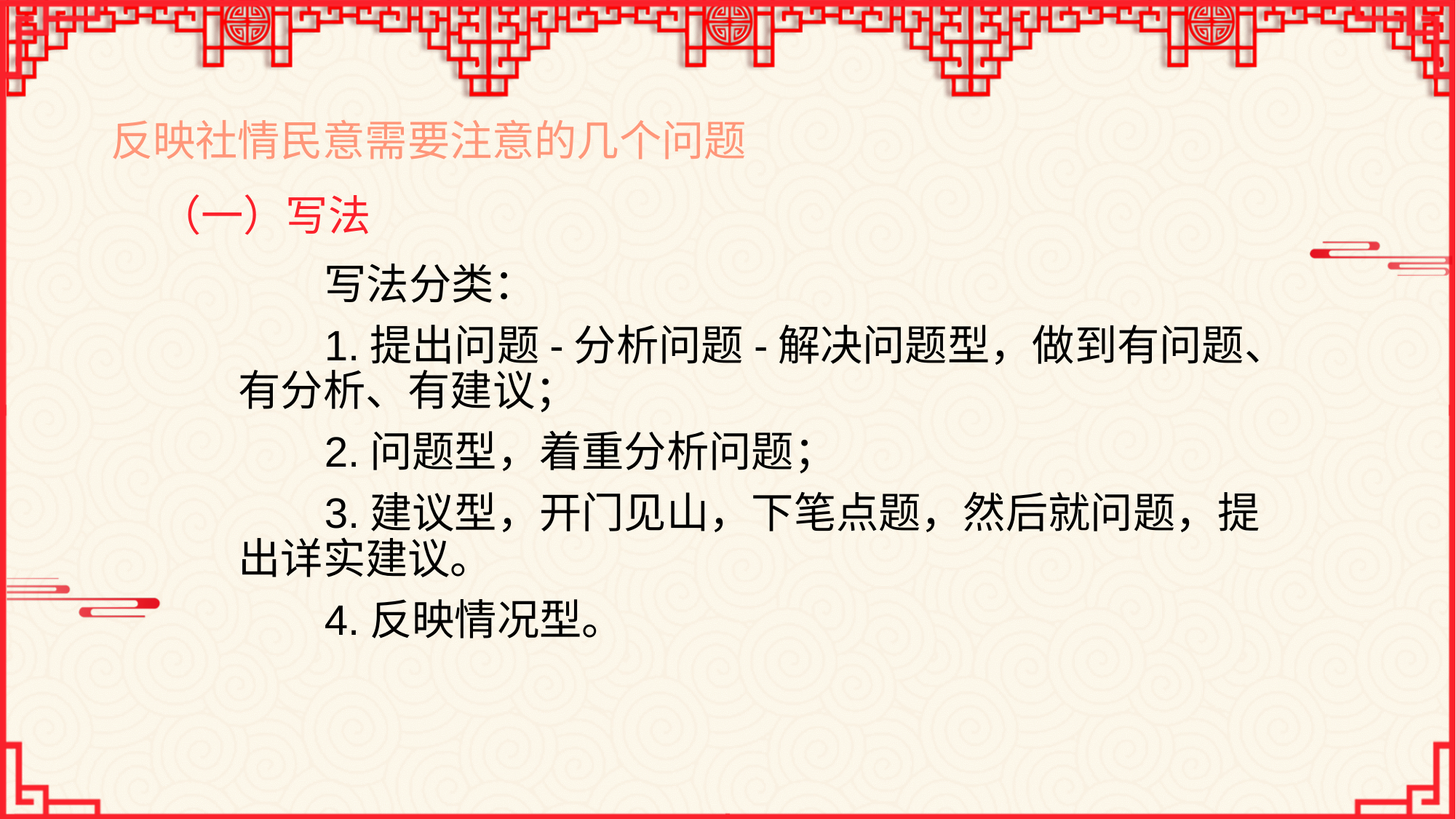

# 反映社情民意需要注意的几个问题
（一）写法
写法分类：
1.提出问题-分析问题-解决问题型，做到有问题、有分析、有建议；
2.问题型，着重分析问题；
3.建议型，开门见山，下笔点题，然后就问题，提出详实建议。
4.反映情况型。